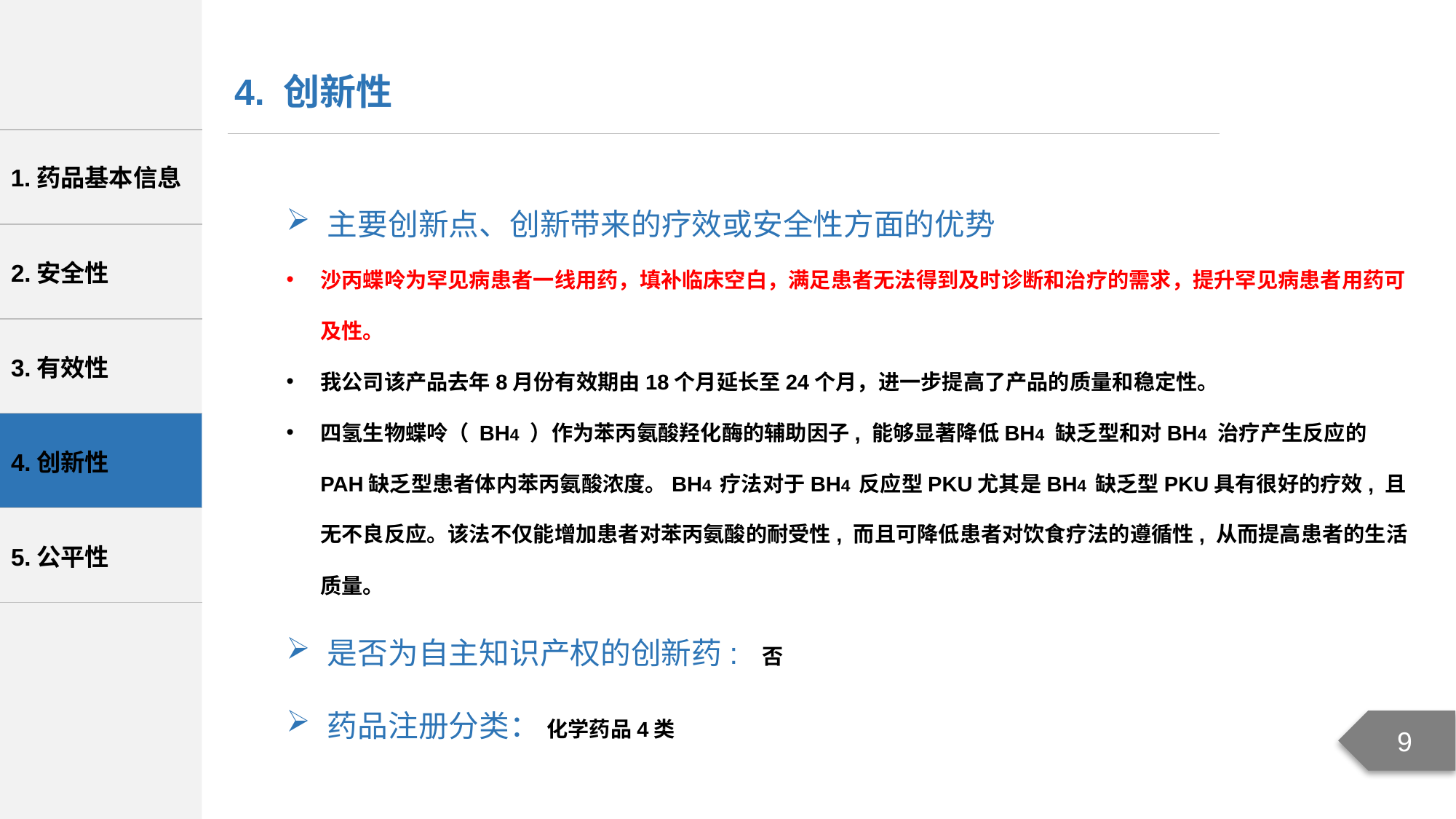

4. 创新性
主要创新点、创新带来的疗效或安全性方面的优势
沙丙蝶呤为罕见病患者一线用药，填补临床空白，满足患者无法得到及时诊断和治疗的需求，提升罕见病患者用药可及性。
我公司该产品去年8月份有效期由18个月延长至24个月，进一步提高了产品的质量和稳定性。
四氢生物蝶呤（ BH4 ）作为苯丙氨酸羟化酶的辅助因子, 能够显著降低BH4 缺乏型和对BH4 治疗产生反应的PAH缺乏型患者体内苯丙氨酸浓度。BH4 疗法对于BH4 反应型PKU尤其是BH4 缺乏型PKU具有很好的疗效, 且无不良反应。该法不仅能增加患者对苯丙氨酸的耐受性, 而且可降低患者对饮食疗法的遵循性, 从而提高患者的生活质量。
是否为自主知识产权的创新药:  否
药品注册分类： 化学药品4类